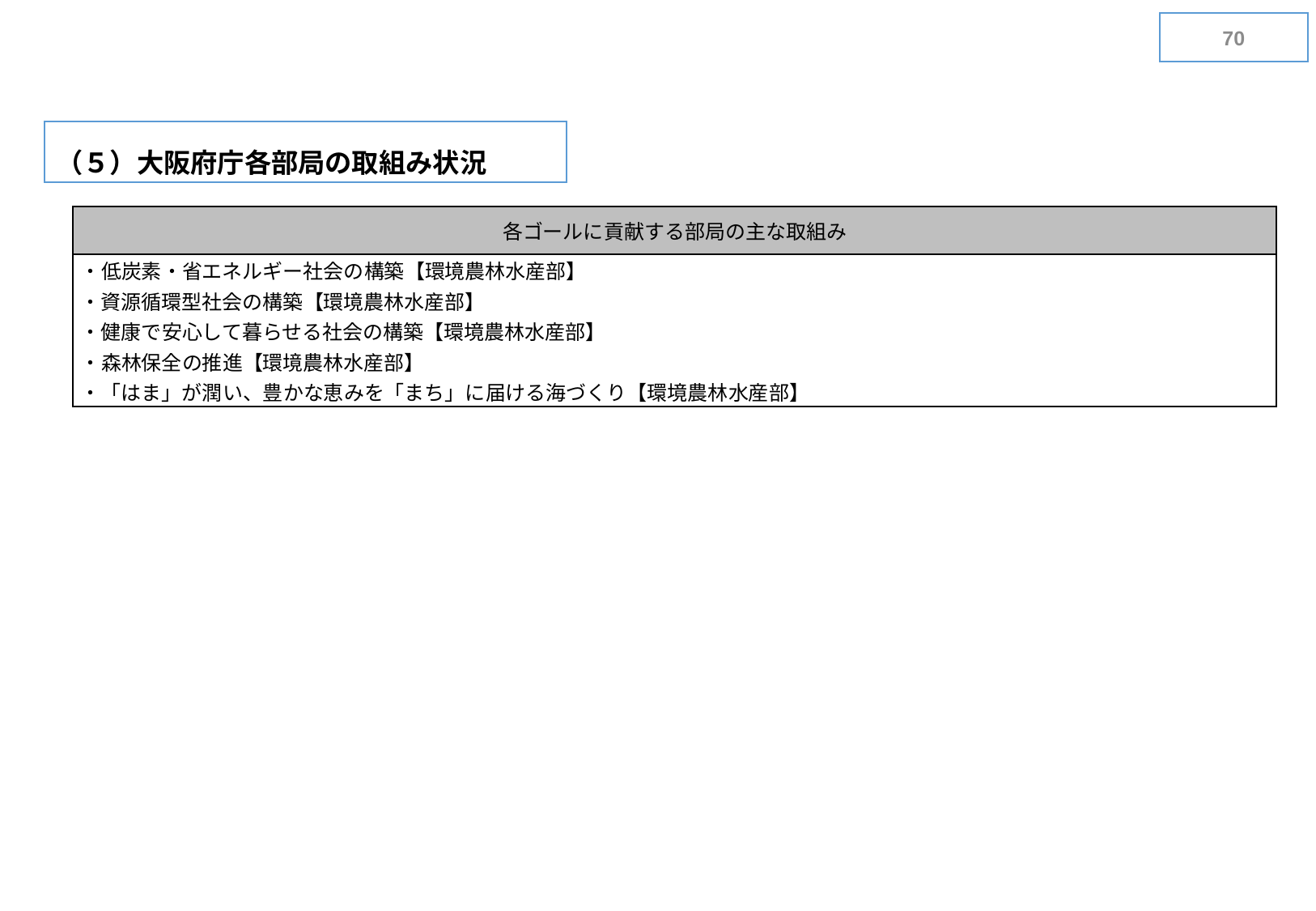

70
（５）大阪府庁各部局の取組み状況
| 各ゴールに貢献する部局の主な取組み |
| --- |
| ・低炭素・省エネルギー社会の構築【環境農林水産部】 ・資源循環型社会の構築【環境農林水産部】 ・健康で安心して暮らせる社会の構築【環境農林水産部】 ・森林保全の推進【環境農林水産部】 ・「はま」が潤い、豊かな恵みを「まち」に届ける海づくり【環境農林水産部】 |